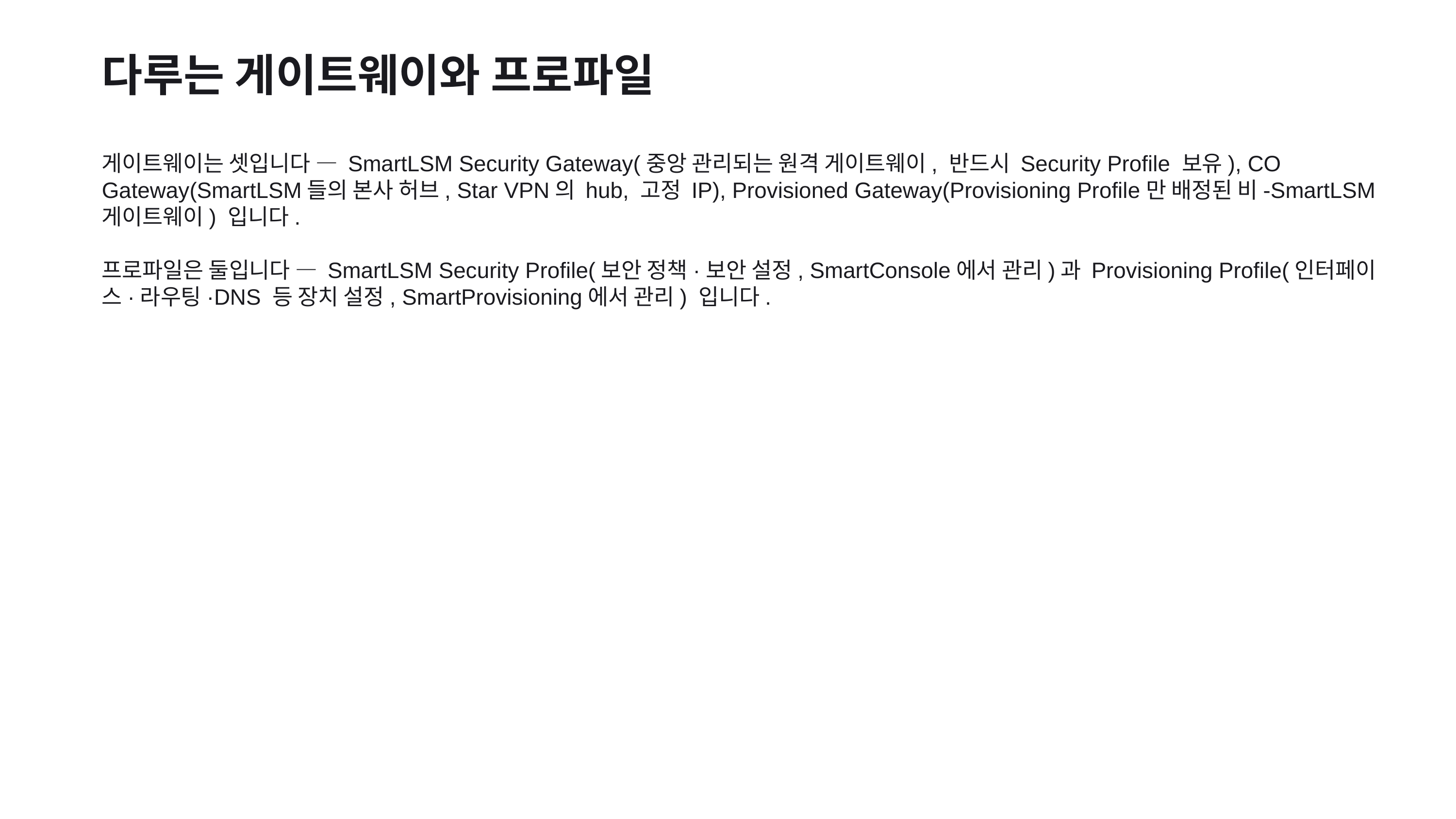

다루는 게이트웨이와 프로파일
게이트웨이는 셋입니다 — SmartLSM Security Gateway(중앙 관리되는 원격 게이트웨이, 반드시 Security Profile 보유), CO Gateway(SmartLSM들의 본사 허브, Star VPN의 hub, 고정 IP), Provisioned Gateway(Provisioning Profile만 배정된 비-SmartLSM 게이트웨이) 입니다.

프로파일은 둘입니다 — SmartLSM Security Profile(보안 정책·보안 설정, SmartConsole에서 관리)과 Provisioning Profile(인터페이스·라우팅·DNS 등 장치 설정, SmartProvisioning에서 관리) 입니다.